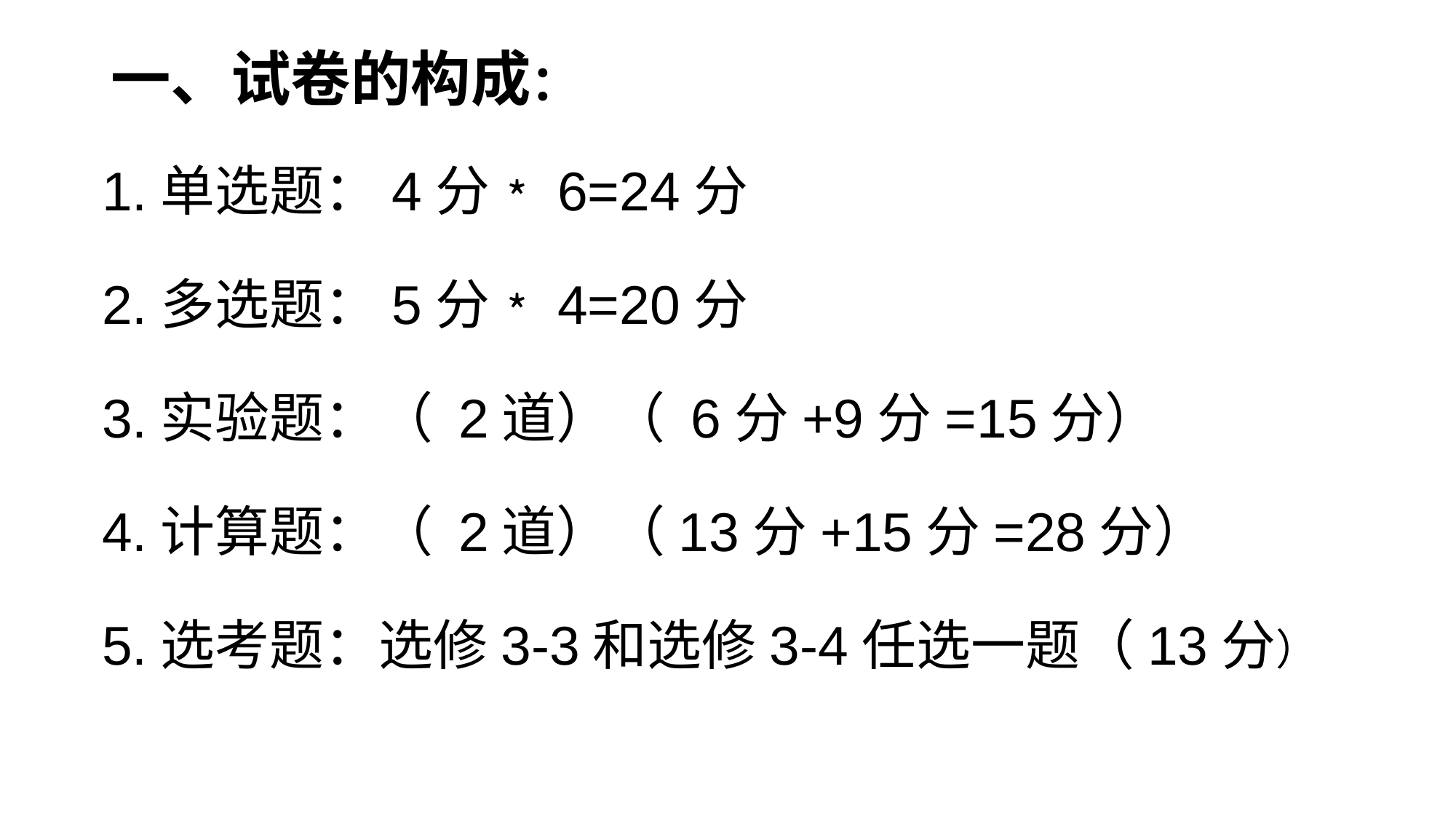

# 一、试卷的构成：
1.单选题：4分﹡6=24分
2.多选题：5分﹡4=20分
3.实验题：（ 2道）（ 6分+9分=15分）
4.计算题：（ 2道）（13分+15分=28分）
5.选考题：选修3-3和选修3-4任选一题（13分）